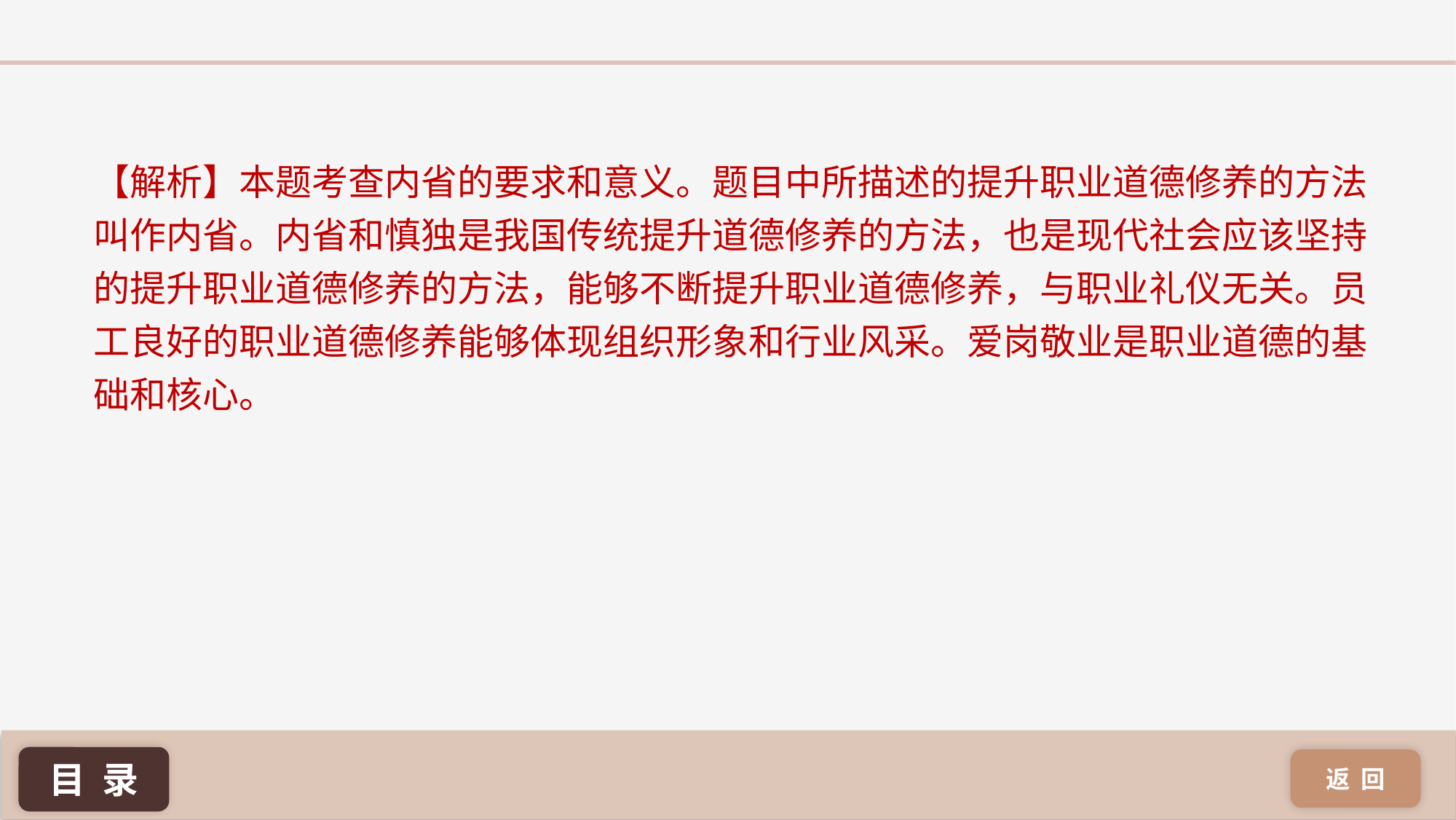

【解析】本题考查内省的要求和意义。题目中所描述的提升职业道德修养的方法叫作内省。内省和慎独是我国传统提升道德修养的方法，也是现代社会应该坚持的提升职业道德修养的方法，能够不断提升职业道德修养，与职业礼仪无关。员工良好的职业道德修养能够体现组织形象和行业风采。爱岗敬业是职业道德的基础和核心。
返  回